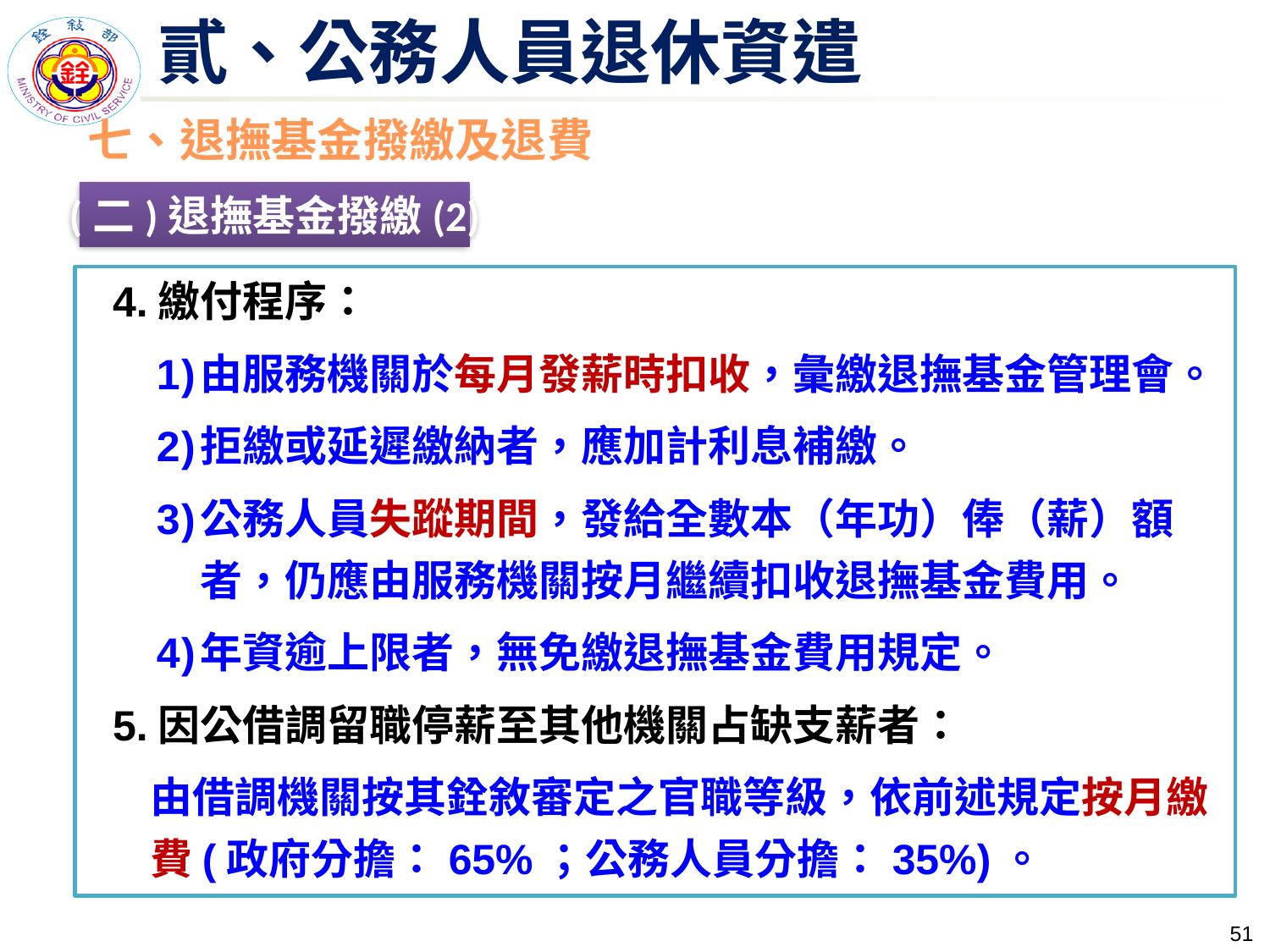

# 貳、公務人員退休資遣
七、退撫基金撥繳及退費
(二)退撫基金撥繳(2)
4.繳付程序：
由服務機關於每月發薪時扣收，彙繳退撫基金管理會。
拒繳或延遲繳納者，應加計利息補繳。
公務人員失蹤期間，發給全數本（年功）俸（薪）額者，仍應由服務機關按月繼續扣收退撫基金費用。
年資逾上限者，無免繳退撫基金費用規定。
5.因公借調留職停薪至其他機關占缺支薪者：
由借調機關按其銓敘審定之官職等級，依前述規定按月繳費(政府分擔：65%；公務人員分擔：35%)。
51